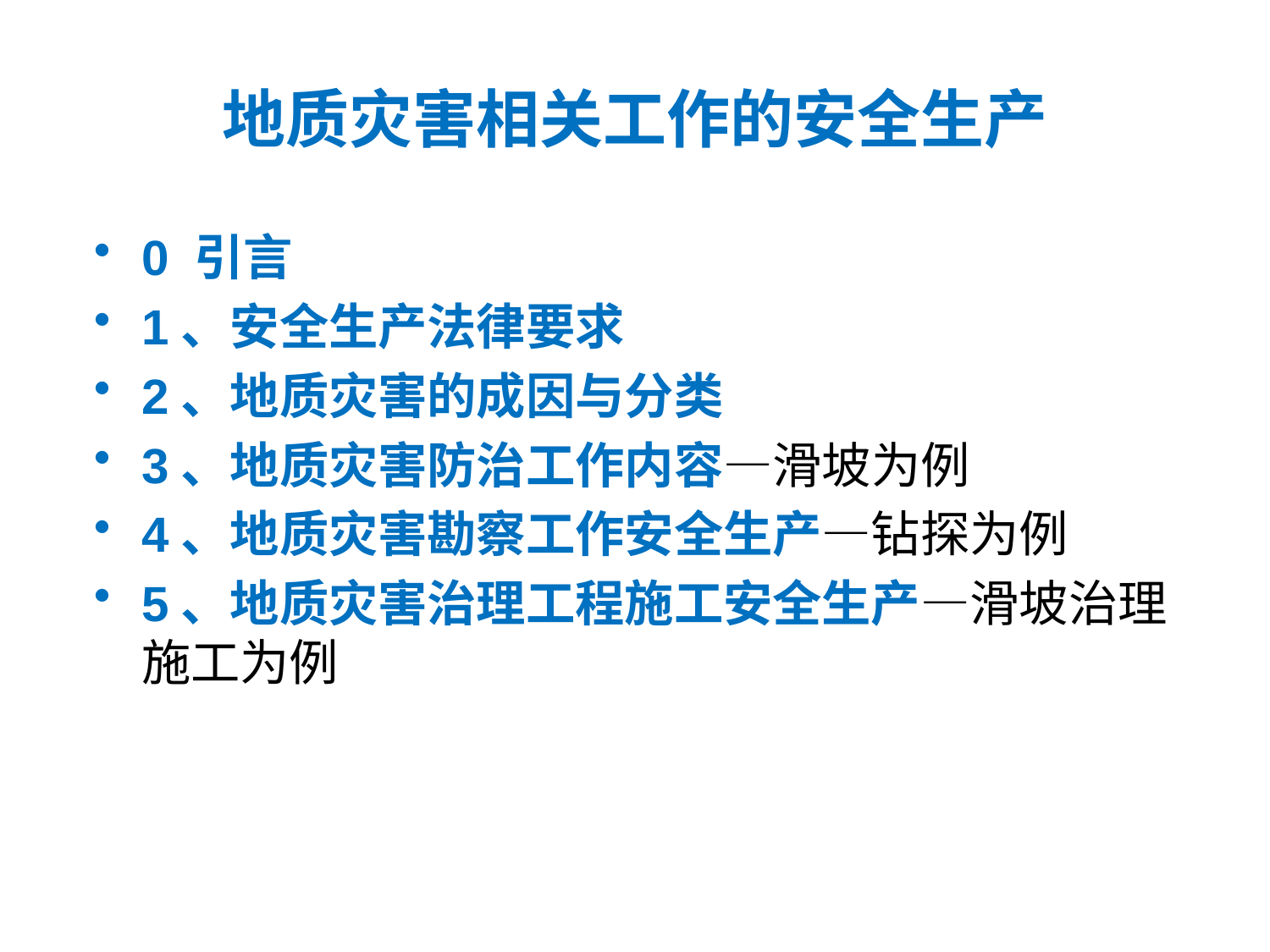

# 地质灾害相关工作的安全生产
0 引言
1、安全生产法律要求
2、地质灾害的成因与分类
3、地质灾害防治工作内容—滑坡为例
4、地质灾害勘察工作安全生产—钻探为例
5、地质灾害治理工程施工安全生产—滑坡治理施工为例